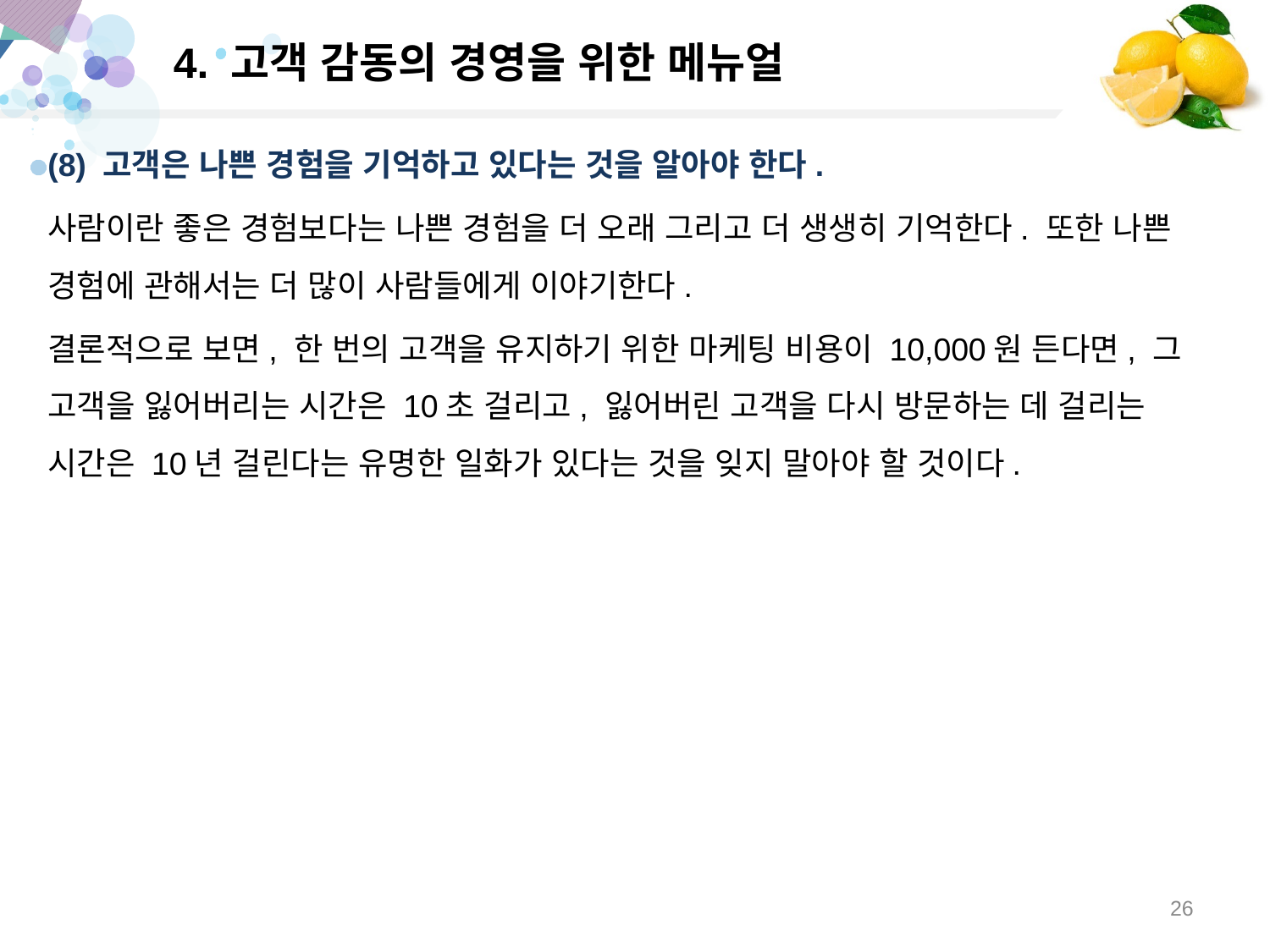

# 4. 고객 감동의 경영을 위한 메뉴얼
(8) 고객은 나쁜 경험을 기억하고 있다는 것을 알아야 한다.
사람이란 좋은 경험보다는 나쁜 경험을 더 오래 그리고 더 생생히 기억한다. 또한 나쁜 경험에 관해서는 더 많이 사람들에게 이야기한다.
결론적으로 보면, 한 번의 고객을 유지하기 위한 마케팅 비용이 10,000원 든다면, 그 고객을 잃어버리는 시간은 10초 걸리고, 잃어버린 고객을 다시 방문하는 데 걸리는 시간은 10년 걸린다는 유명한 일화가 있다는 것을 잊지 말아야 할 것이다.

26